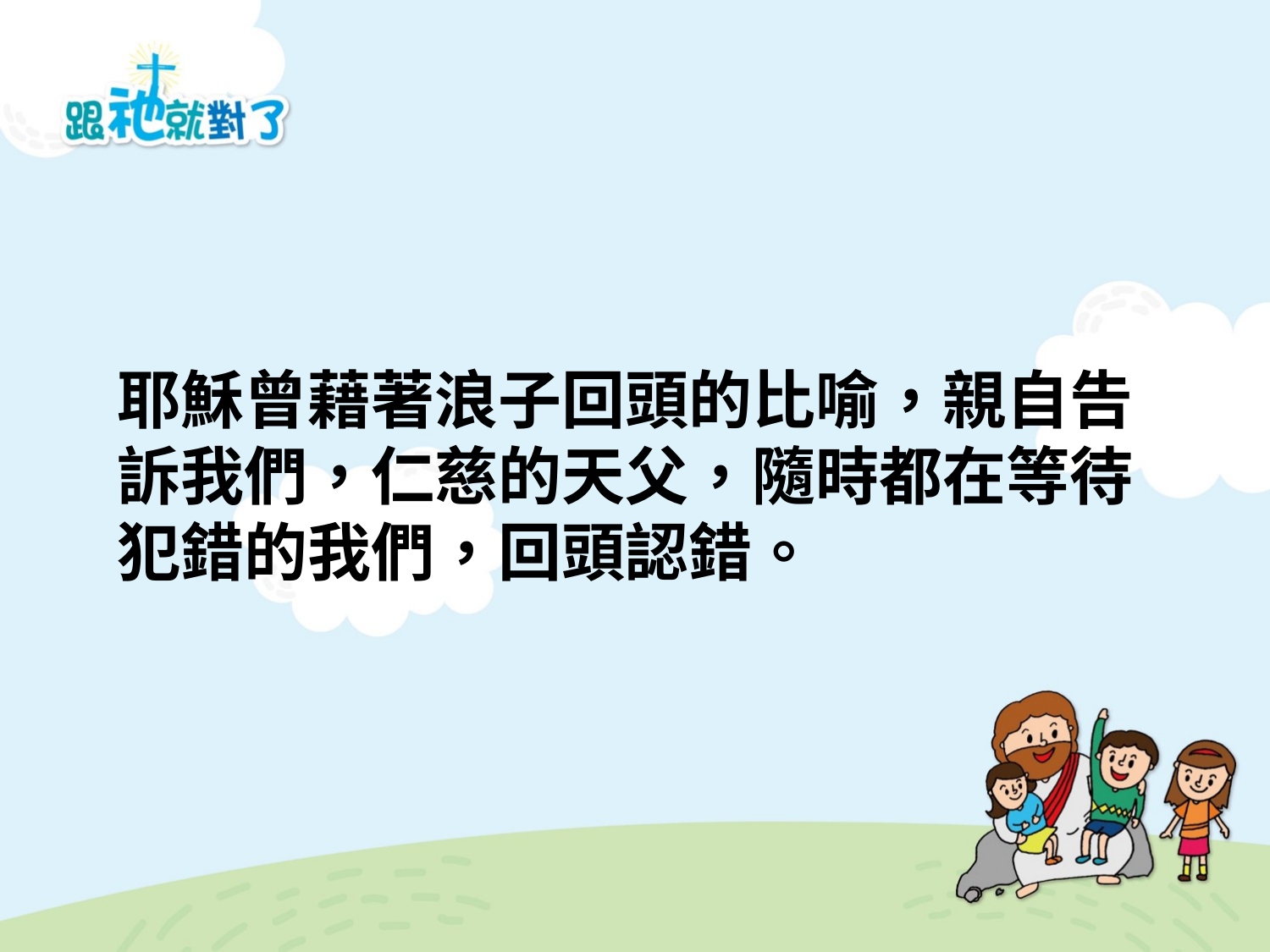

耶穌曾藉著浪子回頭的比喻，親自告訴我們，仁慈的天父，隨時都在等待犯錯的我們，回頭認錯。